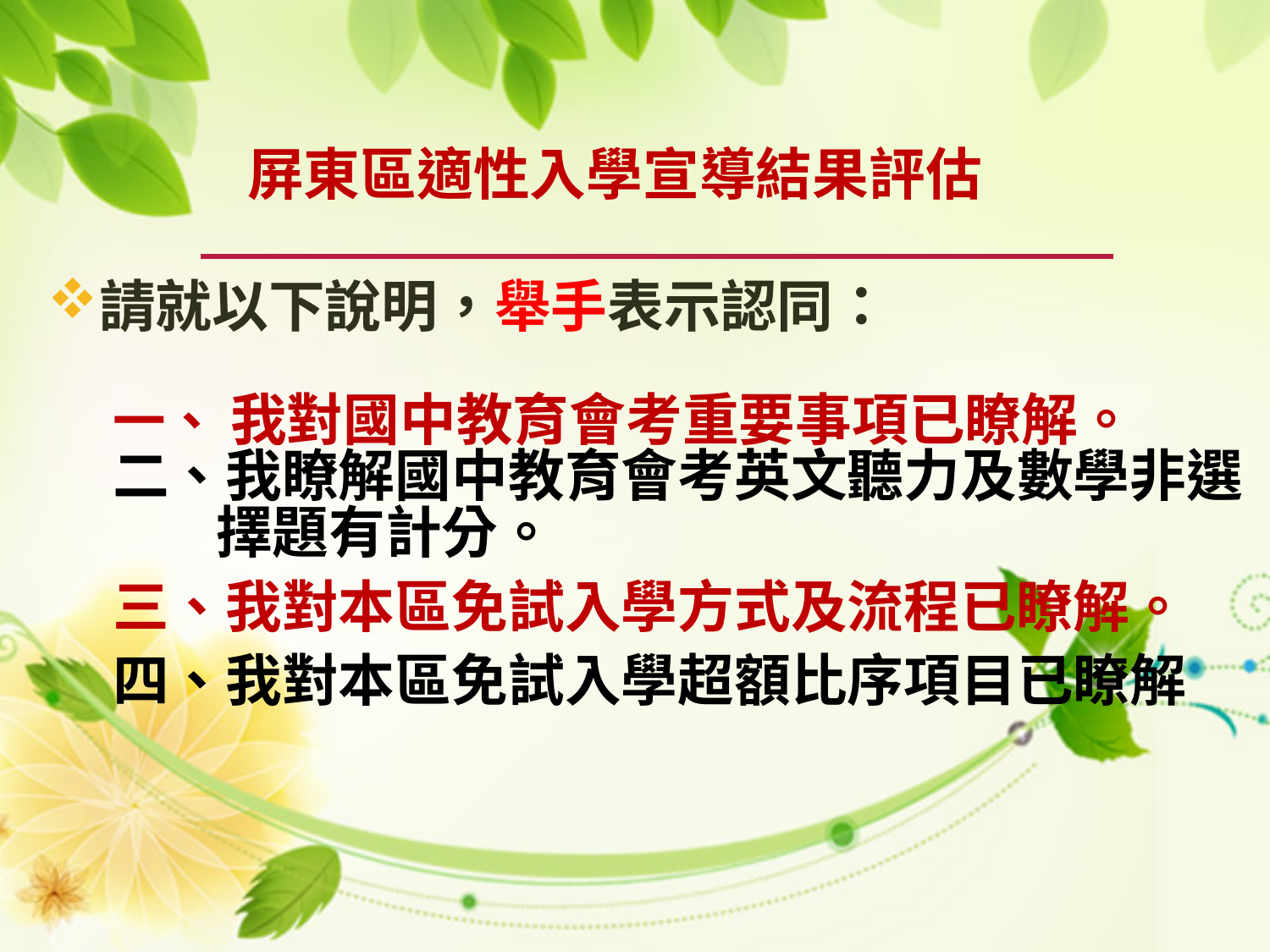

屏東區適性入學宣導結果評估
請就以下說明，舉手表示認同：

    一、 我對國中教育會考重要事項已瞭解。
    二、我瞭解國中教育會考英文聽力及數學非選
            擇題有計分。
    三、我對本區免試入學方式及流程已瞭解。
    四、我對本區免試入學超額比序項目已瞭解